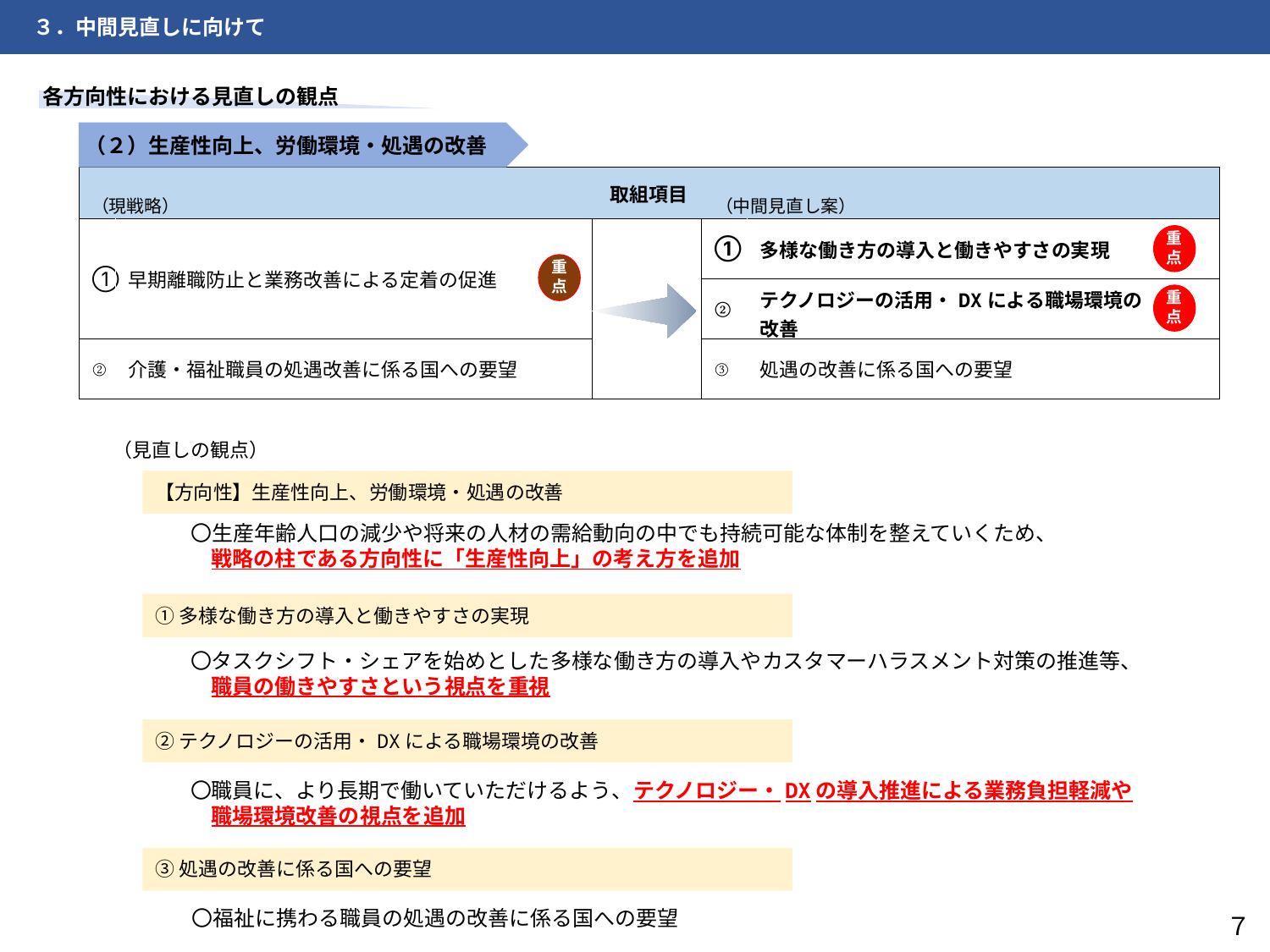

３．中間見直しに向けて
各方向性における見直しの観点

（２）生産性向上、労働環境・処遇の改善
| 取組項目 |  |  |  |  |
| --- | --- | --- | --- | --- |
| ➀ | 早期離職防止と業務改善による定着の促進 |  | ➀ | 多様な働き方の導入と働きやすさの実現 |
|  |  |  | ② | テクノロジーの活用・DXによる職場環境の 改善 |
| ② | 介護・福祉職員の処遇改善に係る国への要望 |  | ③ | 処遇の改善に係る国への要望 |
（現戦略）
（中間見直し案）
重
点

重
点

重
点

（見直しの観点）

【方向性】生産性向上、労働環境・処遇の改善
〇生産年齢人口の減少や将来の人材の需給動向の中でも持続可能な体制を整えていくため、
　戦略の柱である方向性に「生産性向上」の考え方を追加

➀多様な働き方の導入と働きやすさの実現
〇タスクシフト・シェアを始めとした多様な働き方の導入やカスタマーハラスメント対策の推進等、
　職員の働きやすさという視点を重視

②テクノロジーの活用・DXによる職場環境の改善
〇職員に、より長期で働いていただけるよう、テクノロジー・DXの導入推進による業務負担軽減や
　職場環境改善の視点を追加

③処遇の改善に係る国への要望
〇福祉に携わる職員の処遇の改善に係る国への要望
７